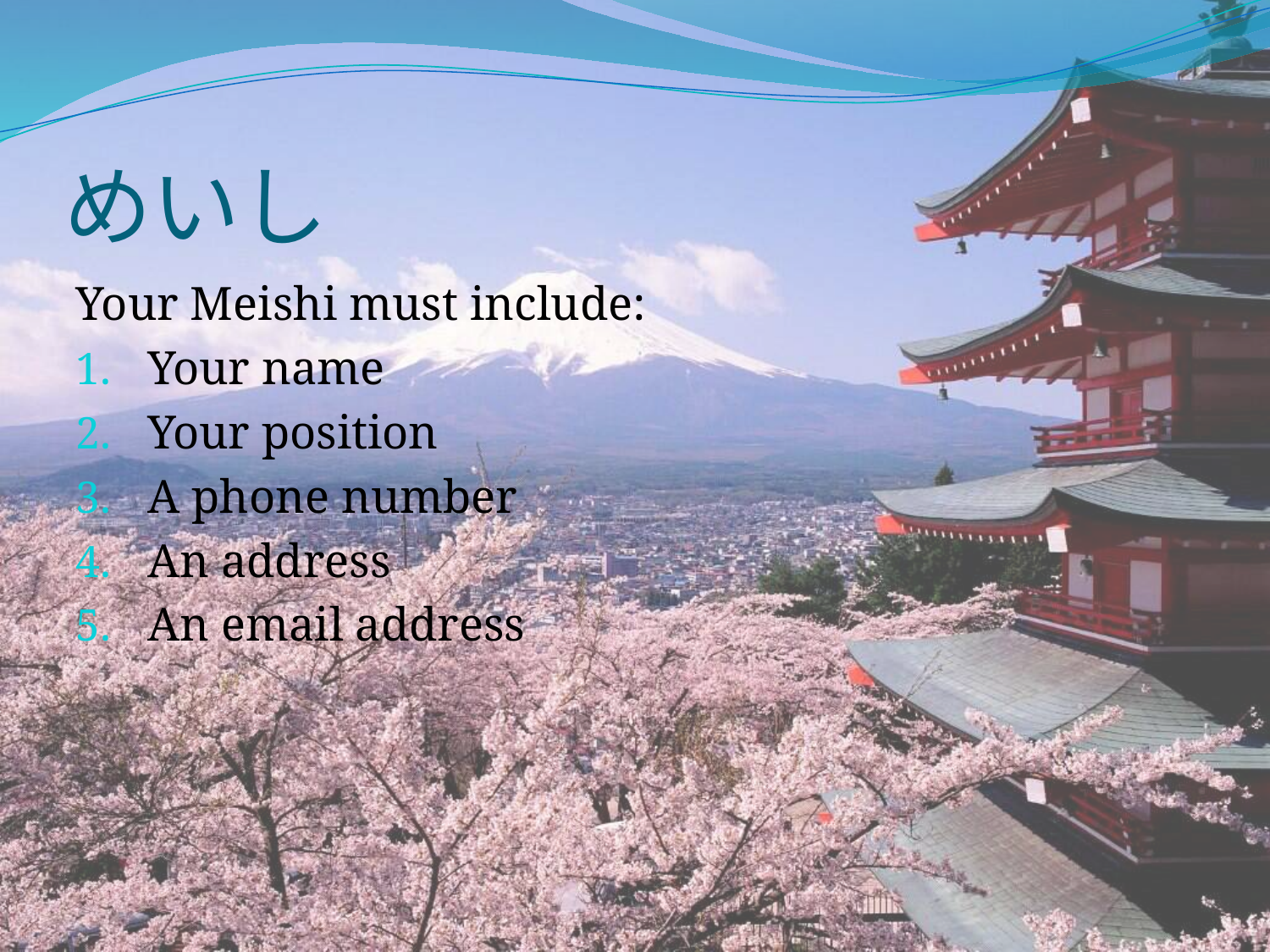

# めいし
Your Meishi must include:
Your name
Your position
A phone number
An address
An email address